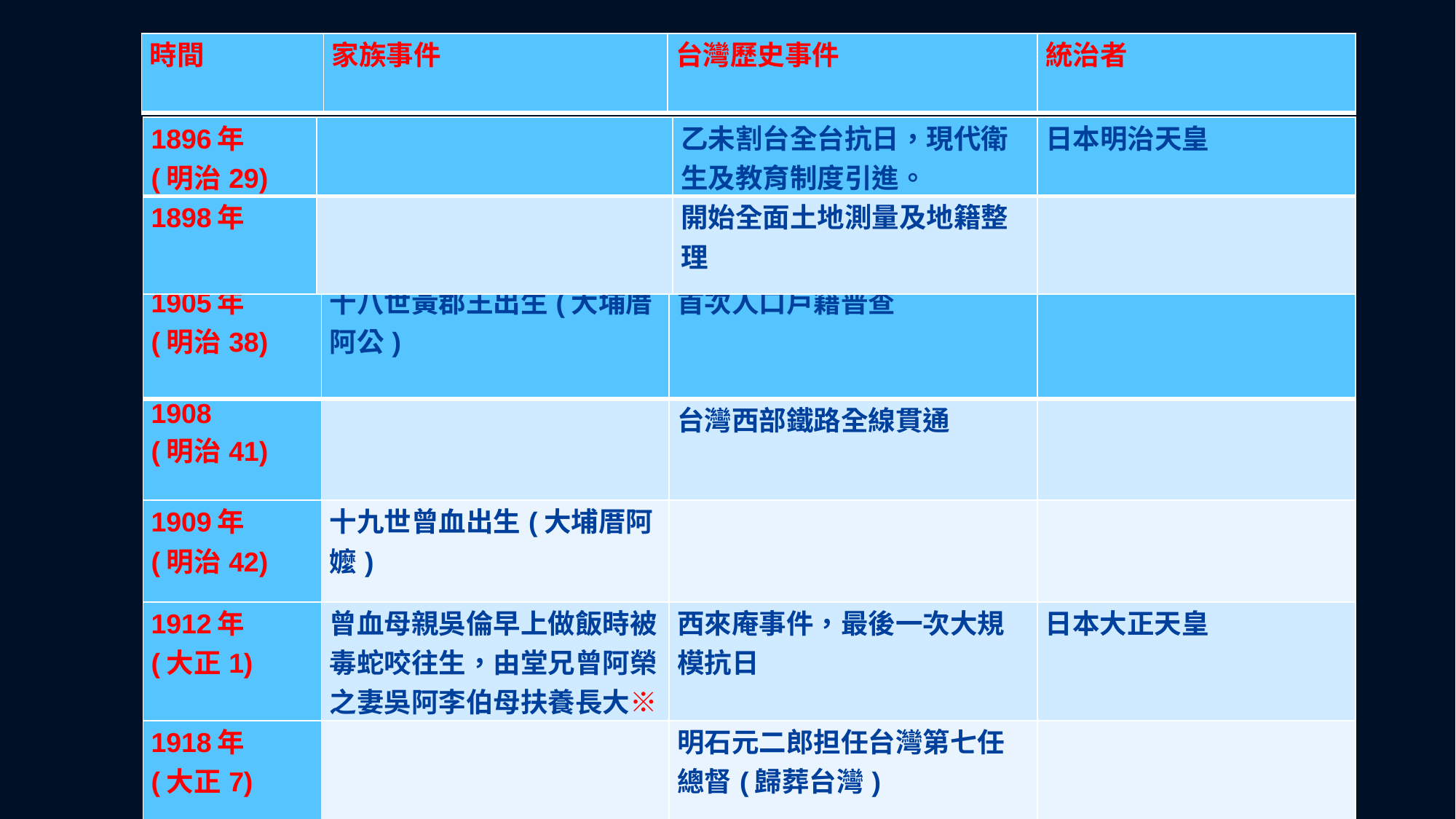

| 時間 | 家族事件 | 台灣歷史事件 | 統治者 |
| --- | --- | --- | --- |
| 1896年 (明治29) |  | 乙未割台全台抗日，現代衛生及教育制度引進。 | 日本明治天皇 |
| --- | --- | --- | --- |
| 1898年 |  | 開始全面土地測量及地籍整理 |  |
| 1905年 (明治38) | 十八世黃郡王出生(大埔厝阿公) | 首次人口戶籍普查 |  |
| --- | --- | --- | --- |
| 1908 (明治41) |  | 台灣西部鐵路全線貫通 |  |
| 1909年 (明治42) | 十九世曾血出生(大埔厝阿嬤) |  |  |
| 1912年 (大正1) | 曾血母親吳倫早上做飯時被毒蛇咬往生，由堂兄曾阿榮之妻吳阿李伯母扶養長大※ | 西來庵事件，最後一次大規模抗日 | 日本大正天皇 |
| 1918年 (大正7) |  | 明石元二郎担任台灣第七任總督(歸葬台灣) |  |